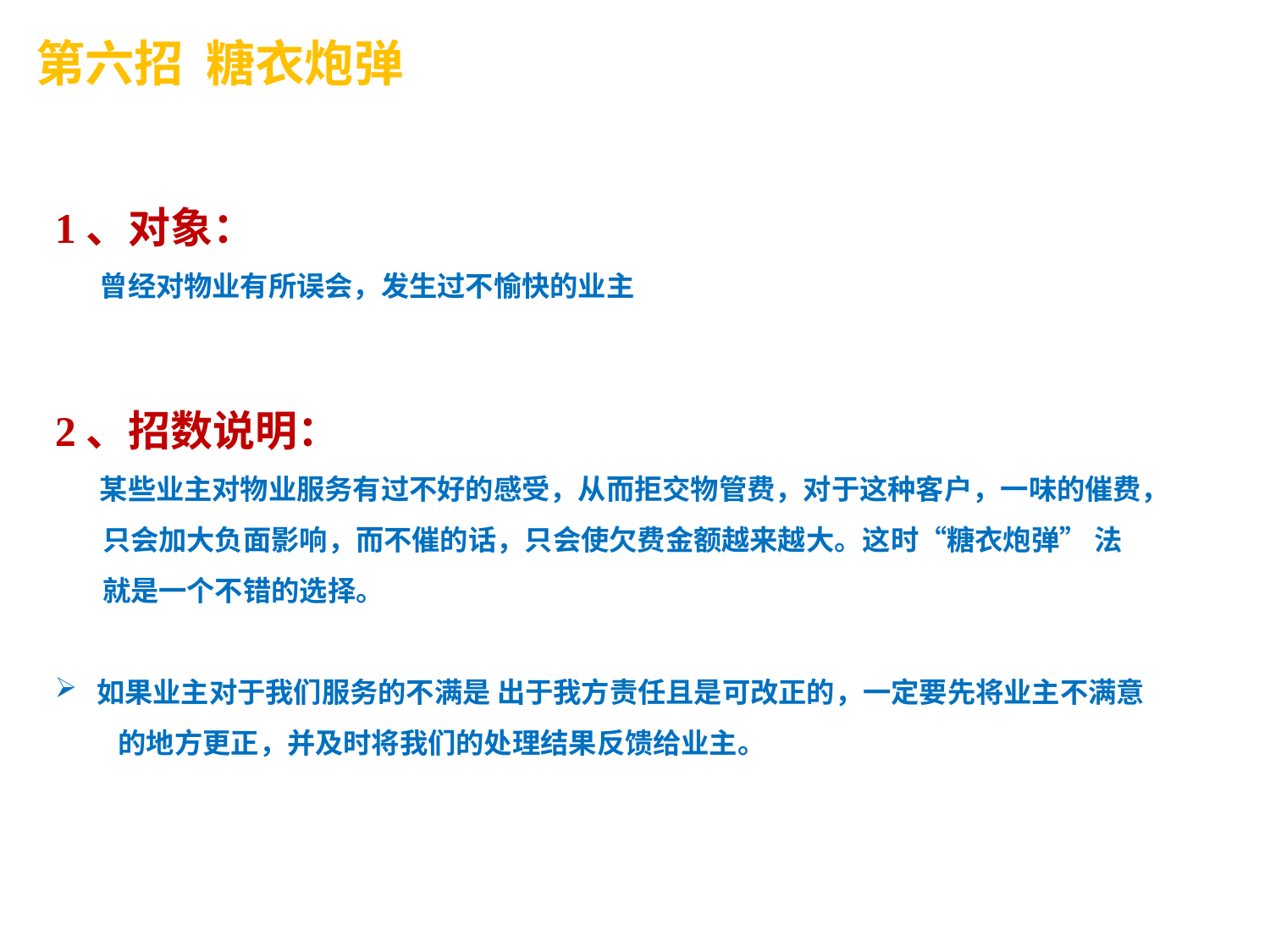

第六招  糖衣炮弹
1、对象：
      曾经对物业有所误会，发生过不愉快的业主

2、招数说明：
      某些业主对物业服务有过不好的感受，从而拒交物管费，对于这种客户，一味的催费，只会加大负面影响，而不催的话，只会使欠费金额越来越大。这时“糖衣炮弹” 法就是一个不错的选择。

  如果业主对于我们服务的不满是 出于我方责任且是可改正的，一定要先将业主不满意的地方更正，并及时将我们的处理结果反馈给业主。